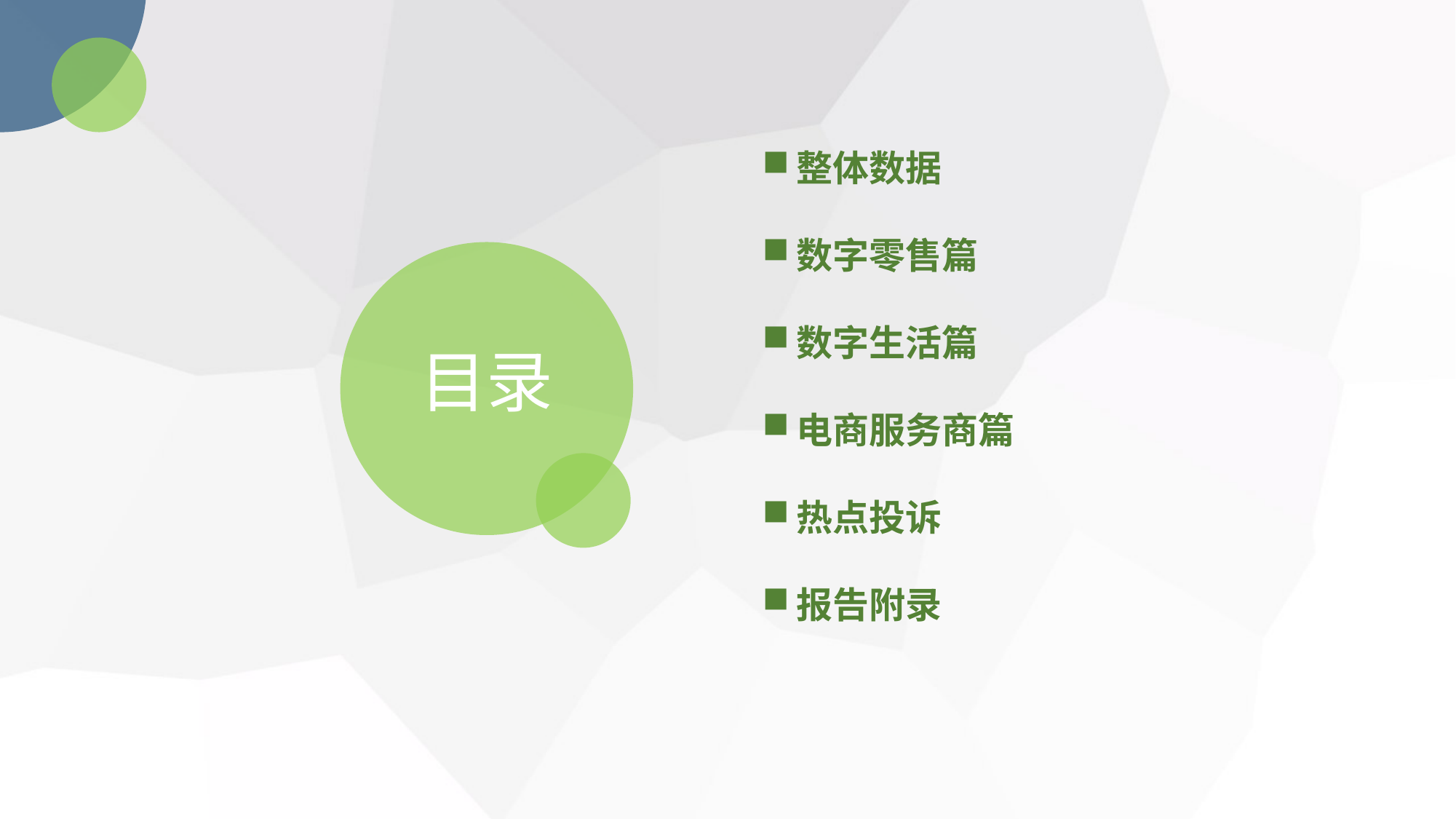

整体数据
数字零售篇
数字生活篇
电商服务商篇
热点投诉
报告附录

目录